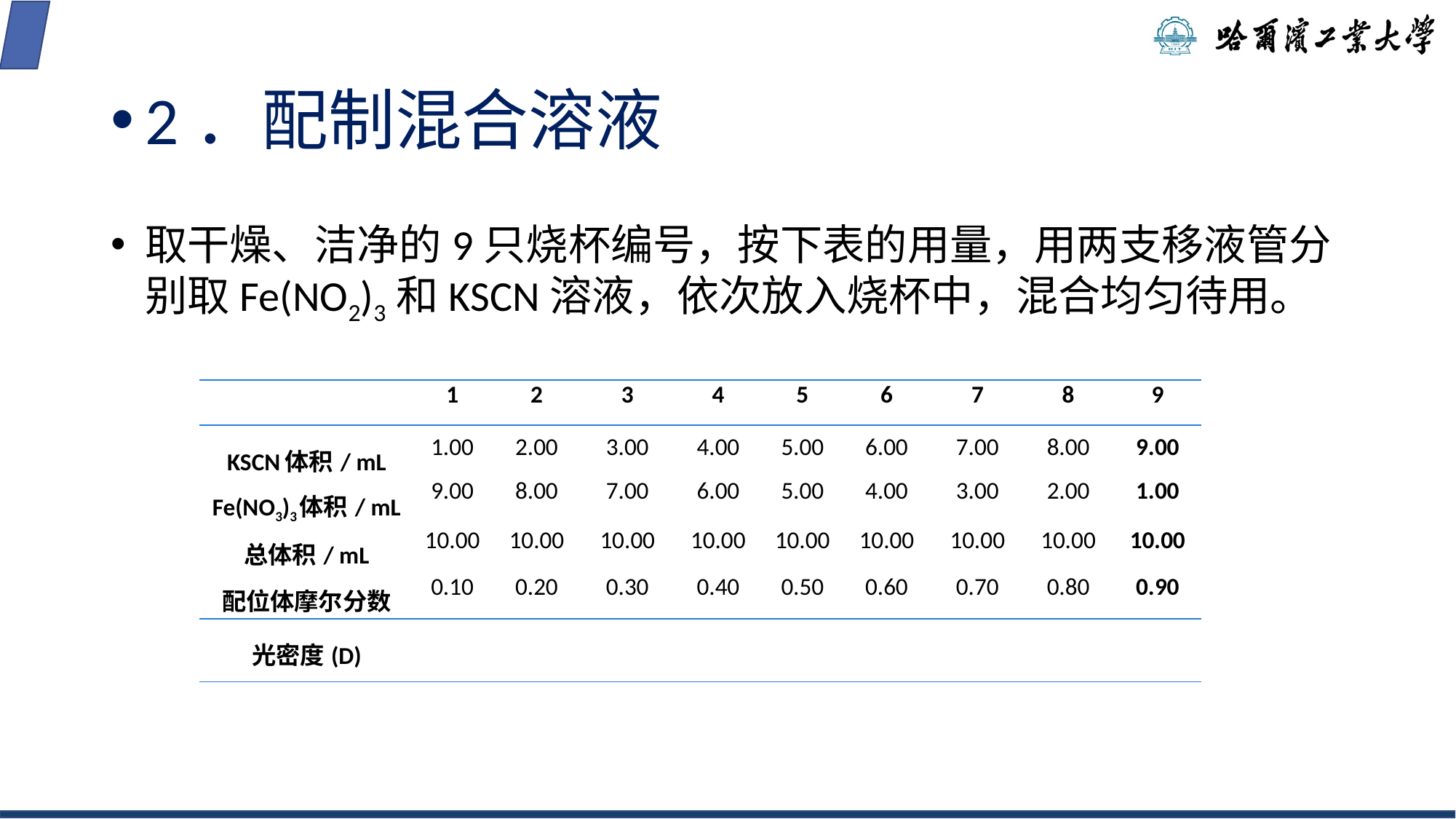

# 2．配制混合溶液
取干燥、洁净的9只烧杯编号，按下表的用量，用两支移液管分别取Fe(NO2)3和KSCN溶液，依次放入烧杯中，混合均匀待用。
|  | 1 | 2 | 3 | 4 | 5 | 6 | 7 | 8 | 9 |
| --- | --- | --- | --- | --- | --- | --- | --- | --- | --- |
| KSCN体积/ mL | 1.00 | 2.00 | 3.00 | 4.00 | 5.00 | 6.00 | 7.00 | 8.00 | 9.00 |
| Fe(NO3)3体积/ mL | 9.00 | 8.00 | 7.00 | 6.00 | 5.00 | 4.00 | 3.00 | 2.00 | 1.00 |
| 总体积/ mL | 10.00 | 10.00 | 10.00 | 10.00 | 10.00 | 10.00 | 10.00 | 10.00 | 10.00 |
| 配位体摩尔分数 | 0.10 | 0.20 | 0.30 | 0.40 | 0.50 | 0.60 | 0.70 | 0.80 | 0.90 |
| 光密度(D) |  |  |  |  |  |  |  |  |  |